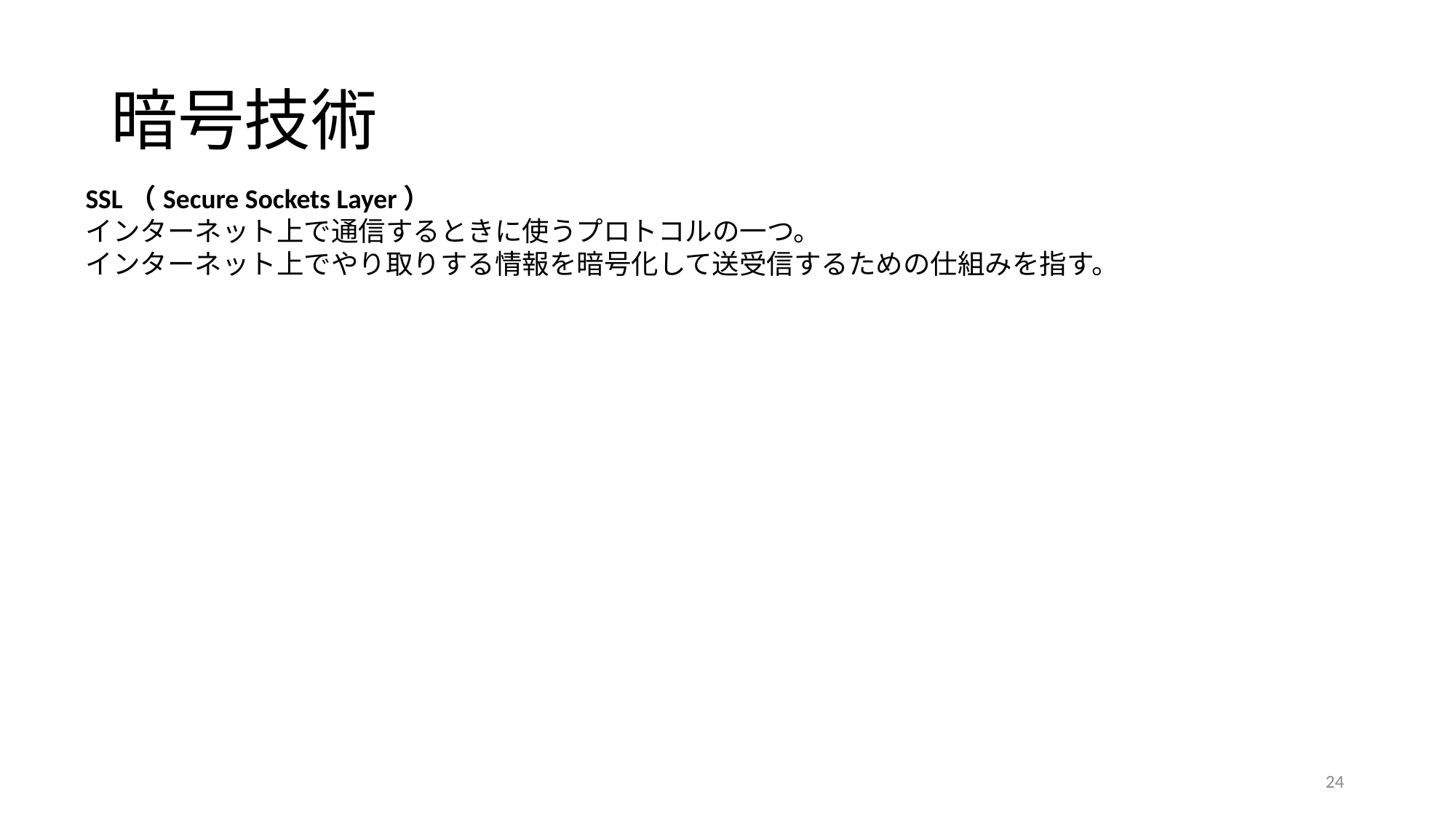

# 暗号技術
SSL（Secure Sockets Layer）
インターネット上で通信するときに使うプロトコルの一つ。
インターネット上でやり取りする情報を暗号化して送受信するための仕組みを指す。

24